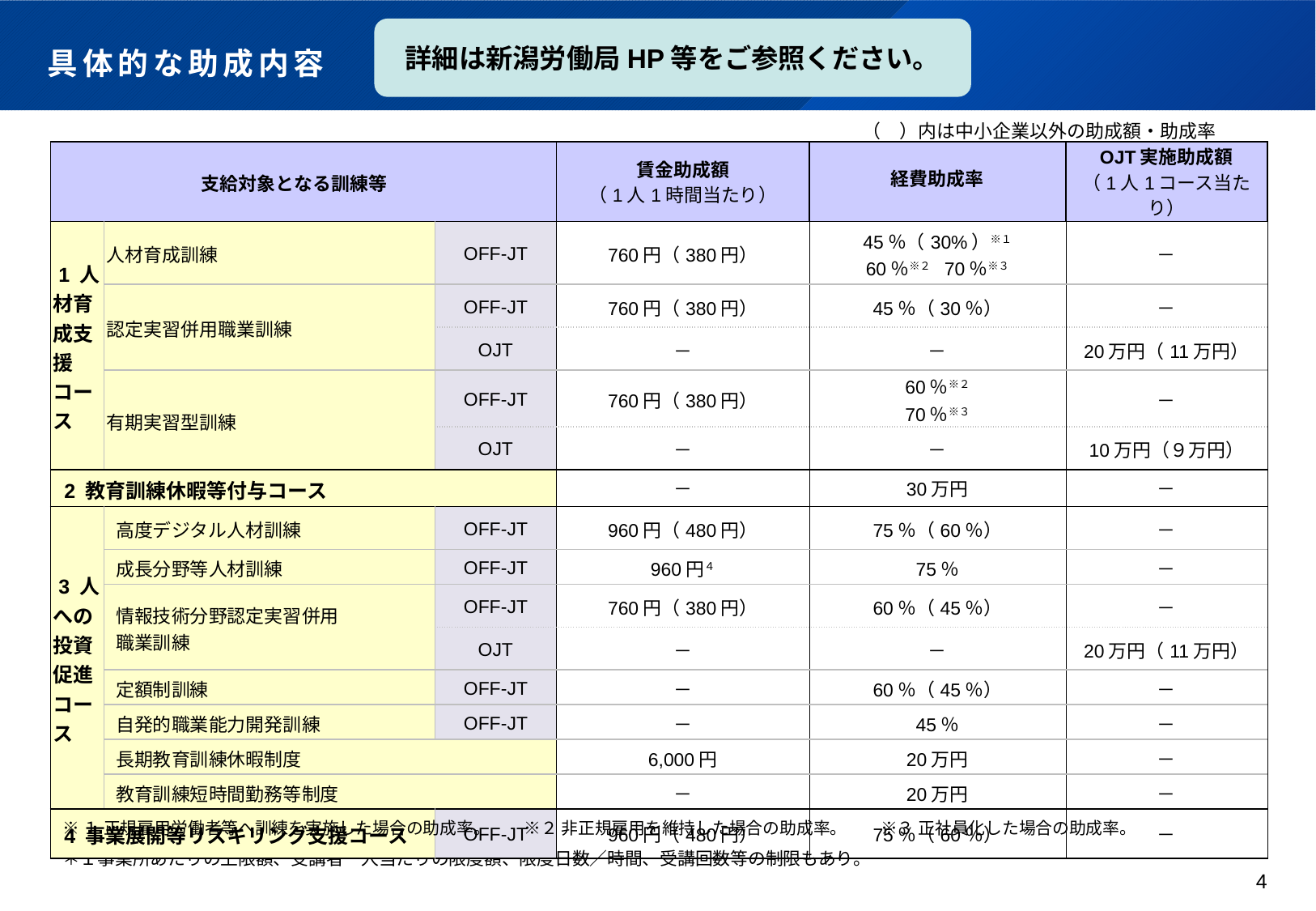

詳細は新潟労働局HP等をご参照ください。
# 具体的な助成内容
（　）内は中小企業以外の助成額・助成率
| 支給対象となる訓練等 |  |  | 賃金助成額 （1人1時間当たり） | 経費助成率 | OJT実施助成額 （1人1コース当たり） |
| --- | --- | --- | --- | --- | --- |
| 1 人材育成支援コース | 人材育成訓練 | OFF-JT | 760円（380円） | 45％（30%）※１ 60％※２　70％※３ | － |
|  | 認定実習併用職業訓練 | OFF-JT | 760円（380円） | 45％（30％） | － |
|  |  | OJT | － | － | 20万円（11万円） |
|  | 有期実習型訓練 | OFF-JT | 760円（380円） | 60％※２ 70％※３ | － |
|  | 有期実習型訓練 | OJT | － | － | 10万円（９万円） |
| 2 教育訓練休暇等付与コース |  |  | － | 30万円 | － |
| 3 人への投資促進コース | 高度デジタル人材訓練 | OFF-JT | 960円（480円） | 75％（60％） | － |
|  | 成長分野等人材訓練 | OFF-JT | 960円４ | 75％ | － |
|  | 情報技術分野認定実習併用 職業訓練 | OFF-JT | 760円（380円） | 60％（45％） | － |
|  |  | OJT | － | － | 20万円（11万円） |
|  | 定額制訓練 | OFF-JT | － | 60％（45％） | － |
|  | 自発的職業能力開発訓練 | OFF-JT | － | 45％ | － |
|  | 長期教育訓練休暇制度 |  | 6,000円 | 20万円 | － |
|  | 教育訓練短時間勤務等制度 |  | － | 20万円 | － |
| 4 事業展開等リスキリング支援コース |  | OFF-JT | 960円（480円） | 75％（60％） | － |
※１ 正規雇用労働者等へ訓練を実施した場合の助成率。　　※２ 非正規雇用を維持した場合の助成率。　　※３ 正社員化した場合の助成率。
＊１事業所あたりの上限額、受講者一人当たりの限度額、限度日数／時間、受講回数等の制限もあり。
4